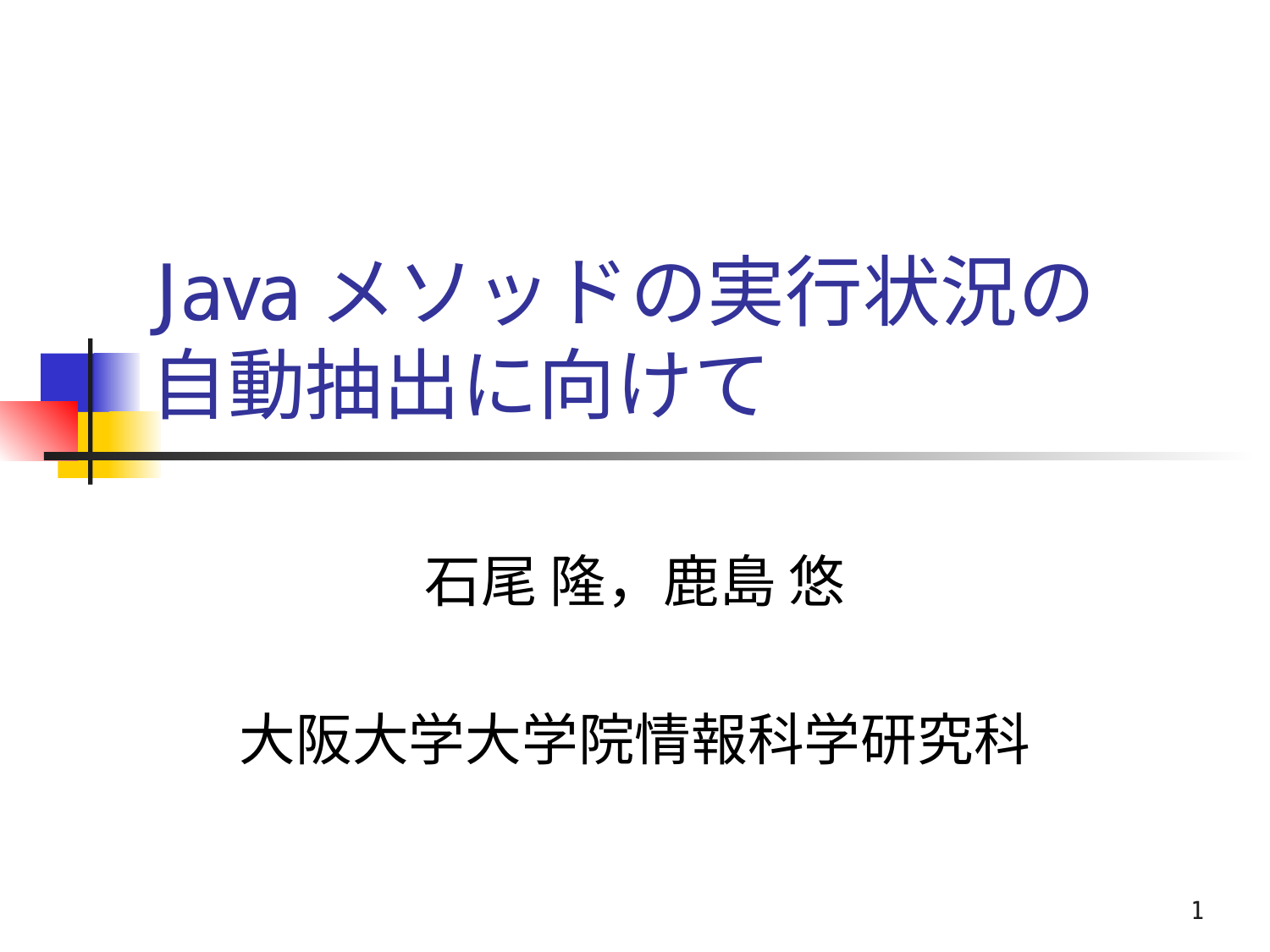

# Javaメソッドの実行状況の 自動抽出に向けて
石尾 隆，鹿島 悠

大阪大学大学院情報科学研究科
1